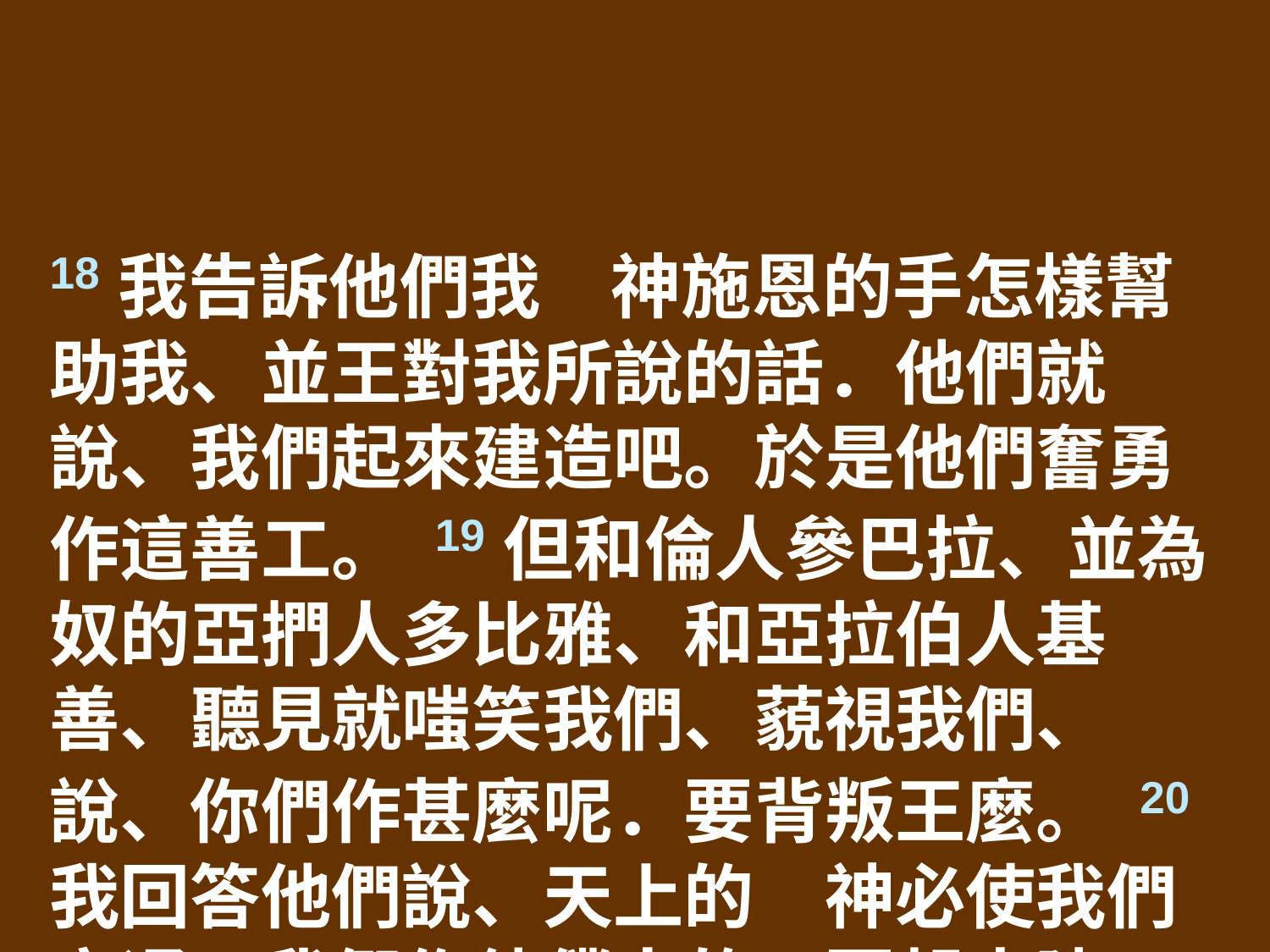

18我告訴他們我　神施恩的手怎樣幫助我、並王對我所說的話．他們就說、我們起來建造吧。於是他們奮勇作這善工。 19但和倫人參巴拉、並為奴的亞捫人多比雅、和亞拉伯人基善、聽見就嗤笑我們、藐視我們、說、你們作甚麼呢．要背叛王麼。 20我回答他們說、天上的　神必使我們亨通．我們作他僕人的、要起來建造．你們卻在耶路撒冷無分、無權、無記念。